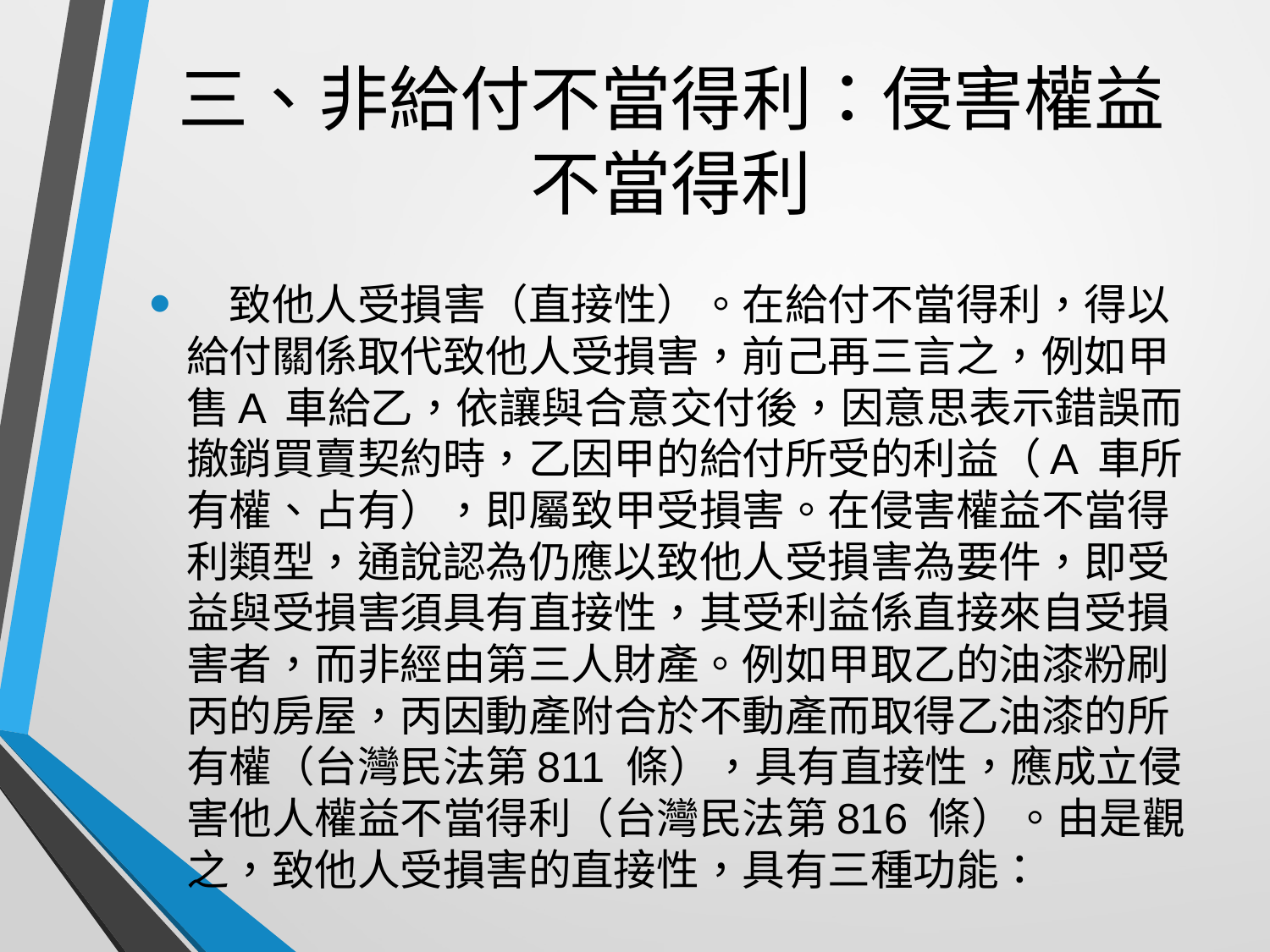

# 三、非給付不當得利：侵害權益不當得利
　致他人受損害（直接性）。在給付不當得利，得以給付關係取代致他人受損害，前己再三言之，例如甲售A 車給乙，依讓與合意交付後，因意思表示錯誤而撤銷買賣契約時，乙因甲的給付所受的利益（A 車所有權、占有），即屬致甲受損害。在侵害權益不當得利類型，通說認為仍應以致他人受損害為要件，即受益與受損害須具有直接性，其受利益係直接來自受損害者，而非經由第三人財產。例如甲取乙的油漆粉刷丙的房屋，丙因動產附合於不動產而取得乙油漆的所有權（台灣民法第811 條），具有直接性，應成立侵害他人權益不當得利（台灣民法第816 條）。由是觀之，致他人受損害的直接性，具有三種功能：